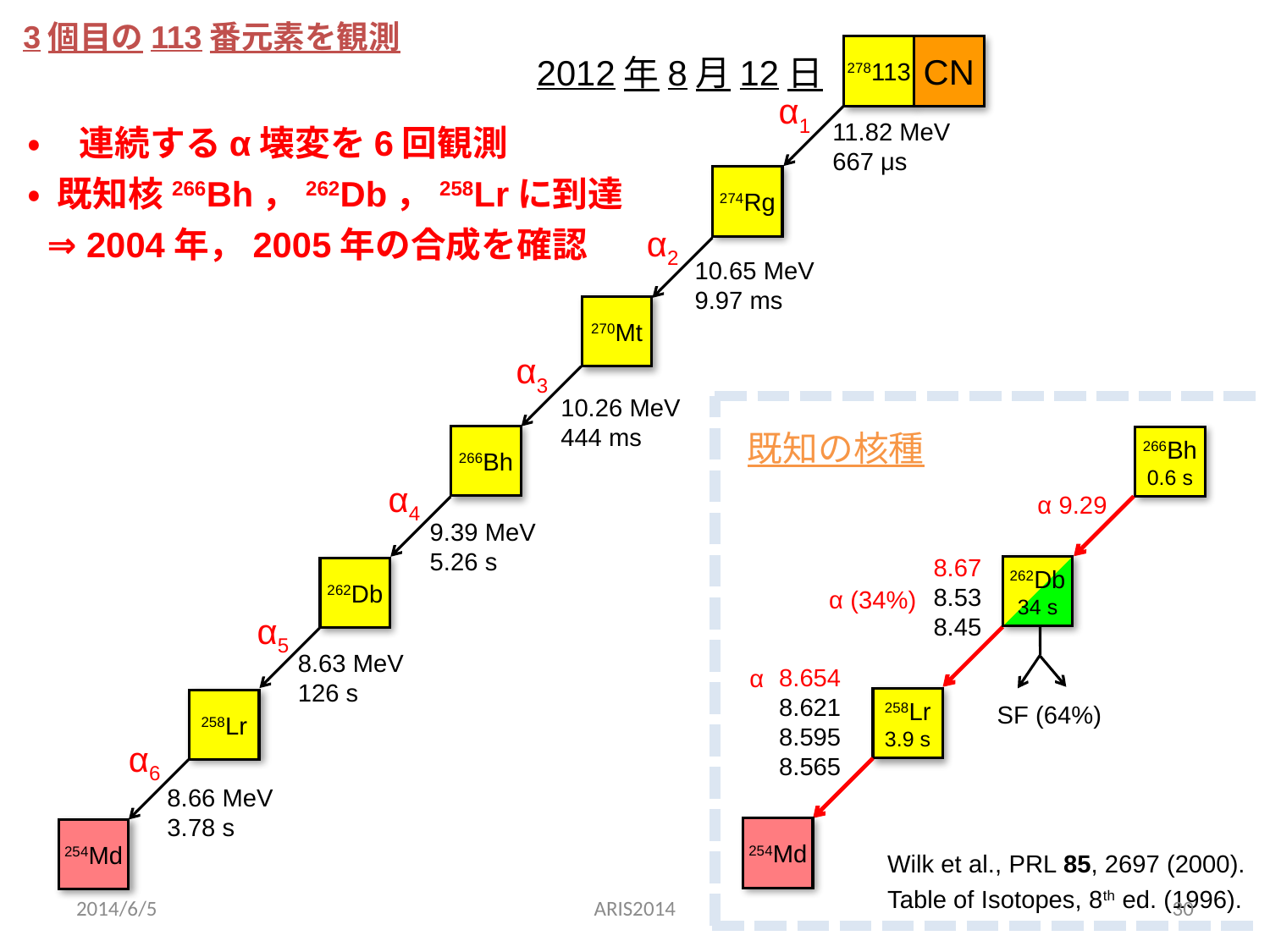

3個目の113番元素を観測
2012年8月12日
278113
CN
α1

• 連続するα壊変を6回観測
• 既知核266Bh，262Db，258Lrに到達
  ⇒ 2004年，2005年の合成を確認
11.82 MeV
667 μs
274Rg
α2

10.65 MeV
9.97 ms
270Mt
α3

10.26 MeV
444 ms
既知の核種
266Bh
266Bh
0.6 s
α4
α 9.29

9.39 MeV
5.26 s
8.67
8.53
8.45

262Db
34 s

262Db
α (34%)
α5

8.63 MeV
126 s

8.654
8.621
8.595
8.565

α
258Lr
3.9 s
258Lr
SF (64%)
α6

8.66 MeV
3.78 s
254Md
254Md
Wilk et al., PRL 85, 2697 (2000).
Table of Isotopes, 8th ed. (1996).
2014/6/5
ARIS2014
30